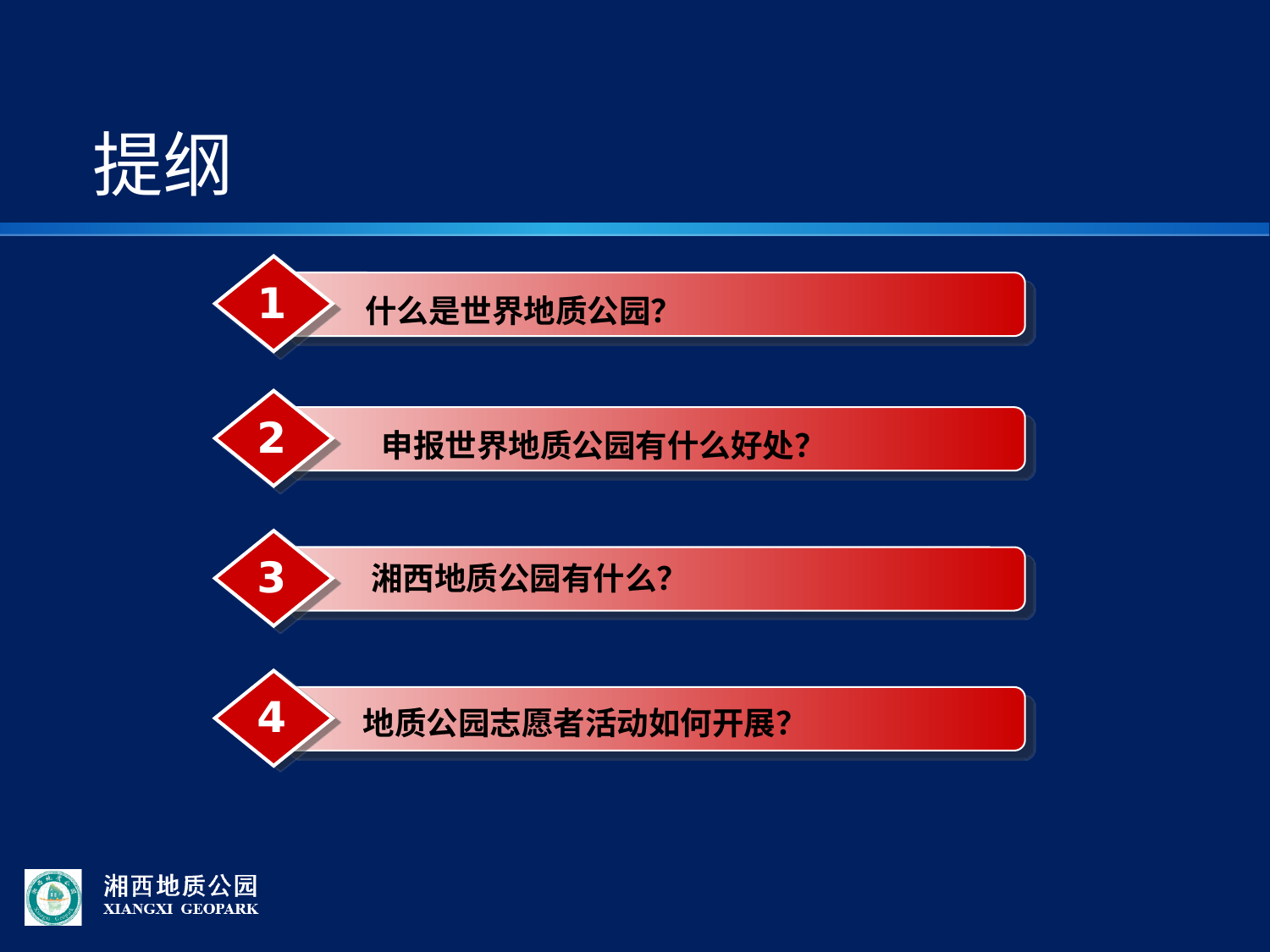

# 提纲

1

         什么是世界地质公园？

2

申报世界地质公园有什么好处？

3

     湘西地质公园有什么？

4

      地质公园志愿者活动如何开展？